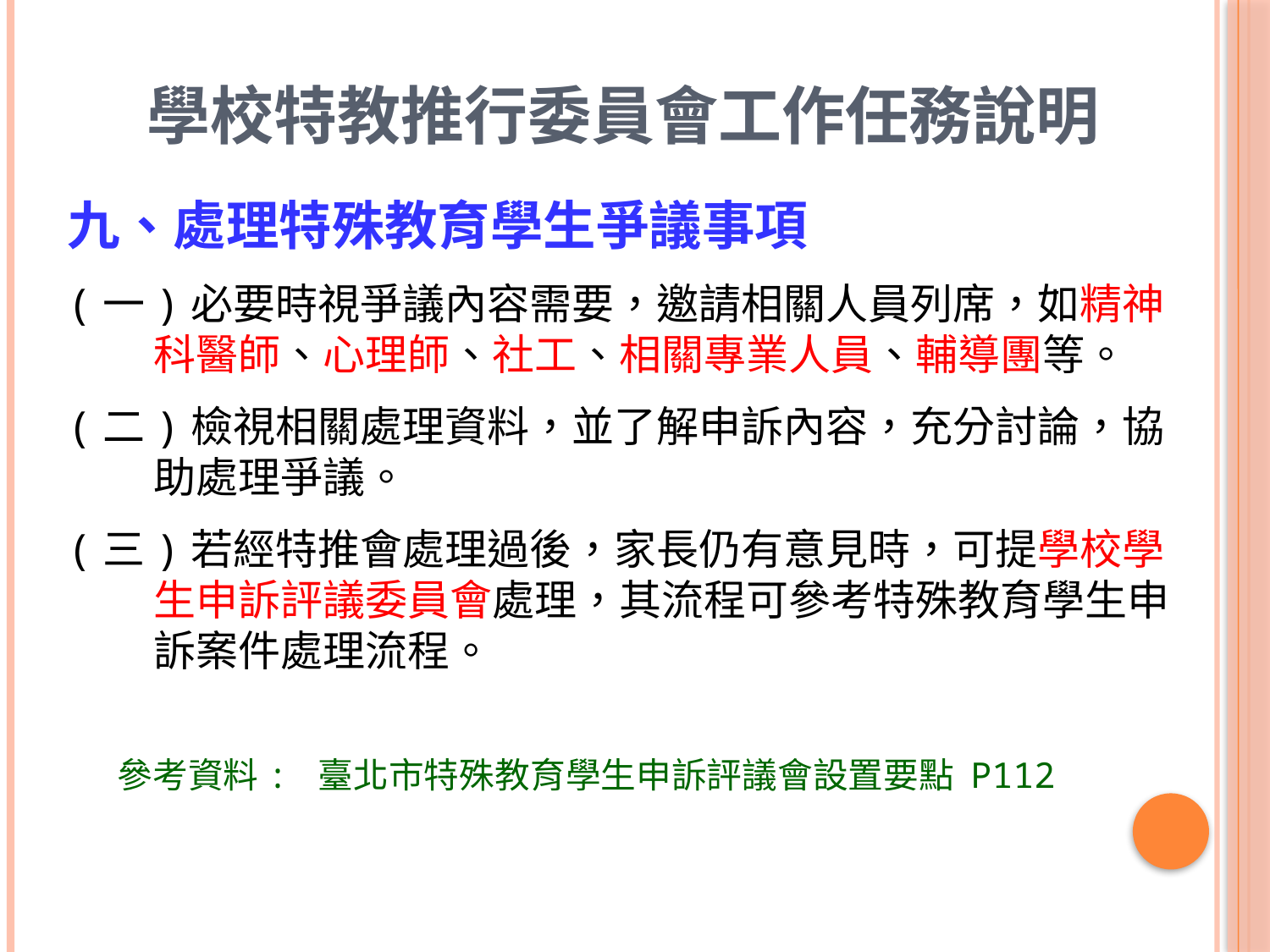

# 學校特教推行委員會工作任務說明
九、處理特殊教育學生爭議事項
(一)必要時視爭議內容需要，邀請相關人員列席，如精神科醫師、心理師、社工、相關專業人員、輔導團等。
(二)檢視相關處理資料，並了解申訴內容，充分討論，協助處理爭議。
(三)若經特推會處理過後，家長仍有意見時，可提學校學生申訴評議委員會處理，其流程可參考特殊教育學生申訴案件處理流程。

參考資料: 臺北市特殊教育學生申訴評議會設置要點 P112